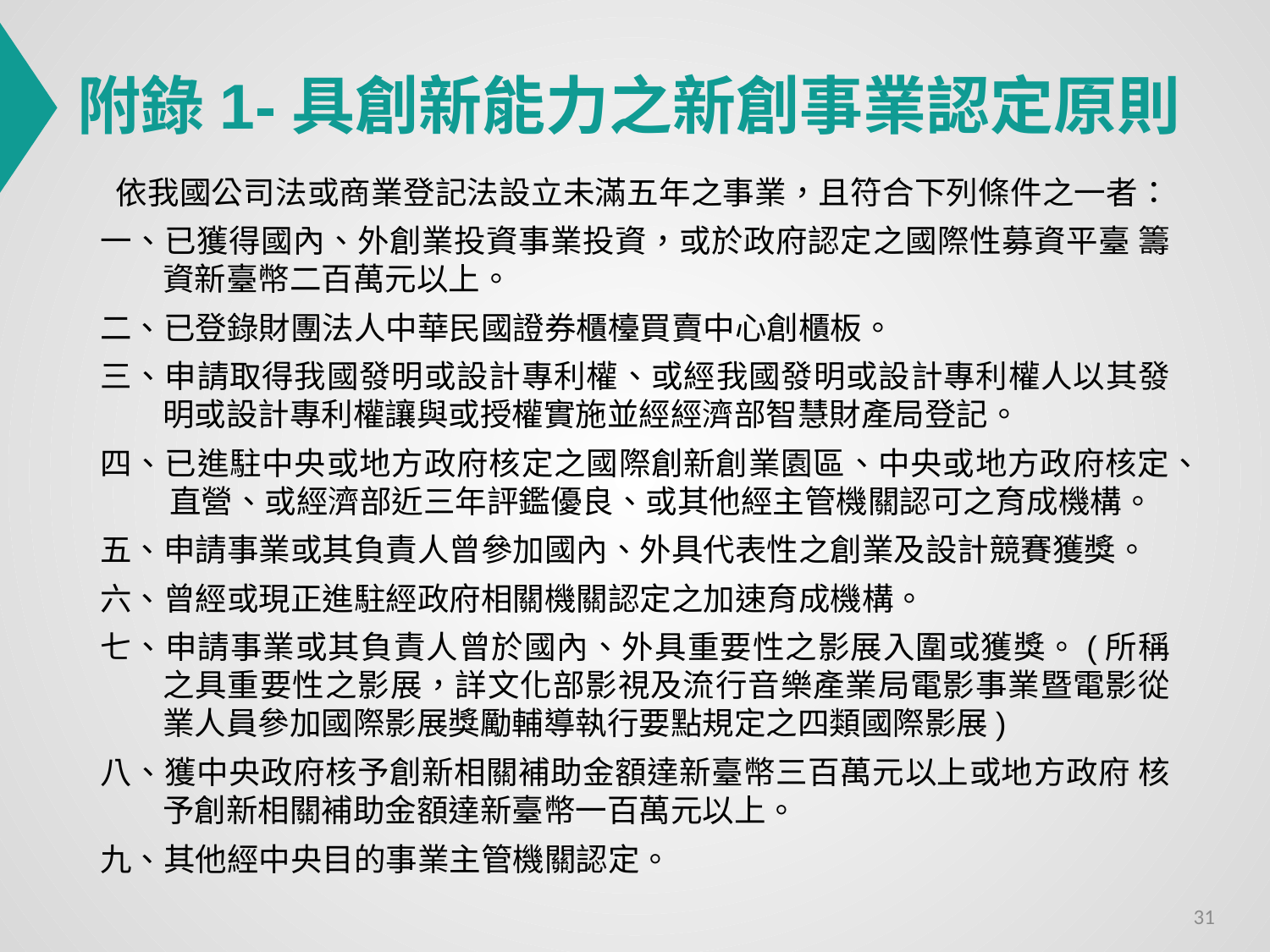

# 附錄1-具創新能力之新創事業認定原則
依我國公司法或商業登記法設立未滿五年之事業，且符合下列條件之一者：
一、已獲得國內、外創業投資事業投資，或於政府認定之國際性募資平臺 籌資新臺幣二百萬元以上。
二、已登錄財團法人中華民國證券櫃檯買賣中心創櫃板。
三、申請取得我國發明或設計專利權、或經我國發明或設計專利權人以其發 明或設計專利權讓與或授權實施並經經濟部智慧財產局登記。
四、已進駐中央或地方政府核定之國際創新創業園區、中央或地方政府核定、 直營、或經濟部近三年評鑑優良、或其他經主管機關認可之育成機構。
五、申請事業或其負責人曾參加國內、外具代表性之創業及設計競賽獲獎。
六、曾經或現正進駐經政府相關機關認定之加速育成機構。
七、申請事業或其負責人曾於國內、外具重要性之影展入圍或獲獎。(所稱之具重要性之影展，詳文化部影視及流行音樂產業局電影事業暨電影從 業人員參加國際影展獎勵輔導執行要點規定之四類國際影展)
八、獲中央政府核予創新相關補助金額達新臺幣三百萬元以上或地方政府 核予創新相關補助金額達新臺幣一百萬元以上。
九、其他經中央目的事業主管機關認定。
31